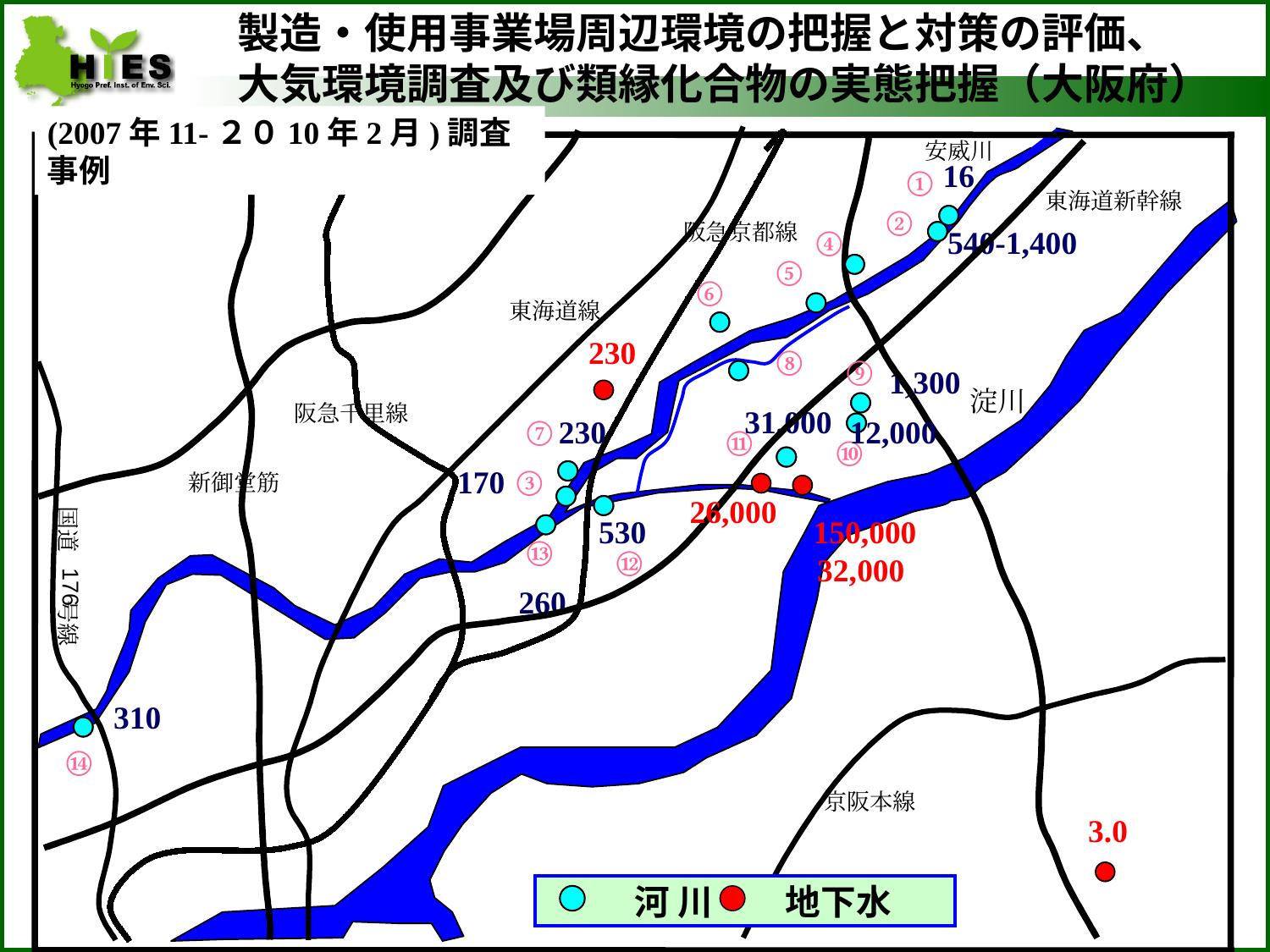

製造・使用事業場周辺環境の把握と対策の評価、
大気環境調査及び類縁化合物の実態把握（大阪府）
(2007年11-２０10年2月)調査事例

16
①
②
④
540-1,400
⑤
⑥
230
⑧
⑨
1,300
31,000
⑦
12,000
⑪
⑩
③
26,000
530
150,000
32,000
⑬
⑫
260
310
⑭
3.0
安威川

名神高速道路
東海道新幹線

阪急京都線

東海道線

淀川

阪急千里線
230
170

新御堂筋
国道
176
号線

京阪本線
 　　河 川         地下水